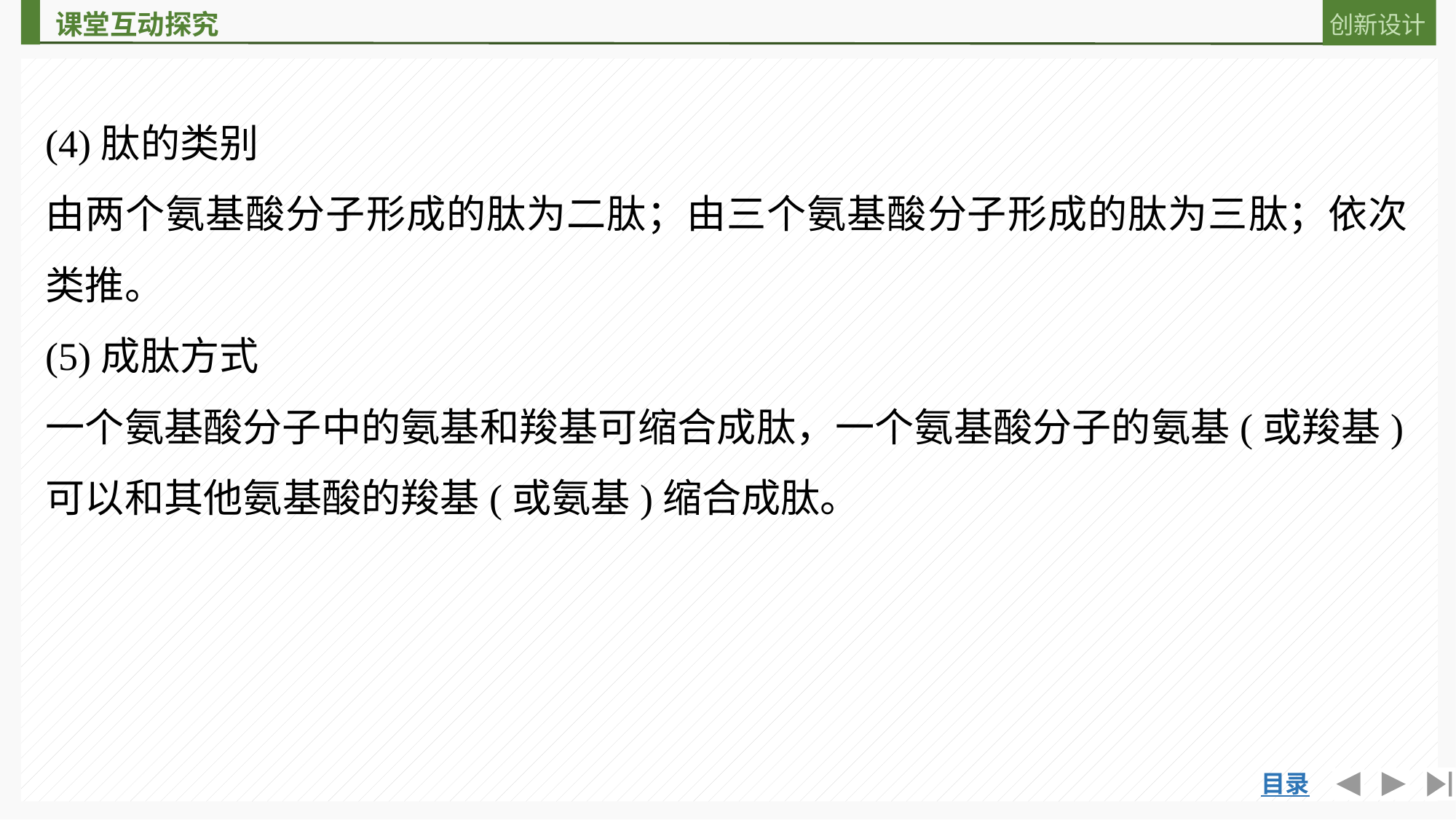

(4)肽的类别
由两个氨基酸分子形成的肽为二肽；由三个氨基酸分子形成的肽为三肽；依次类推。
(5)成肽方式
一个氨基酸分子中的氨基和羧基可缩合成肽，一个氨基酸分子的氨基(或羧基)可以和其他氨基酸的羧基(或氨基)缩合成肽。